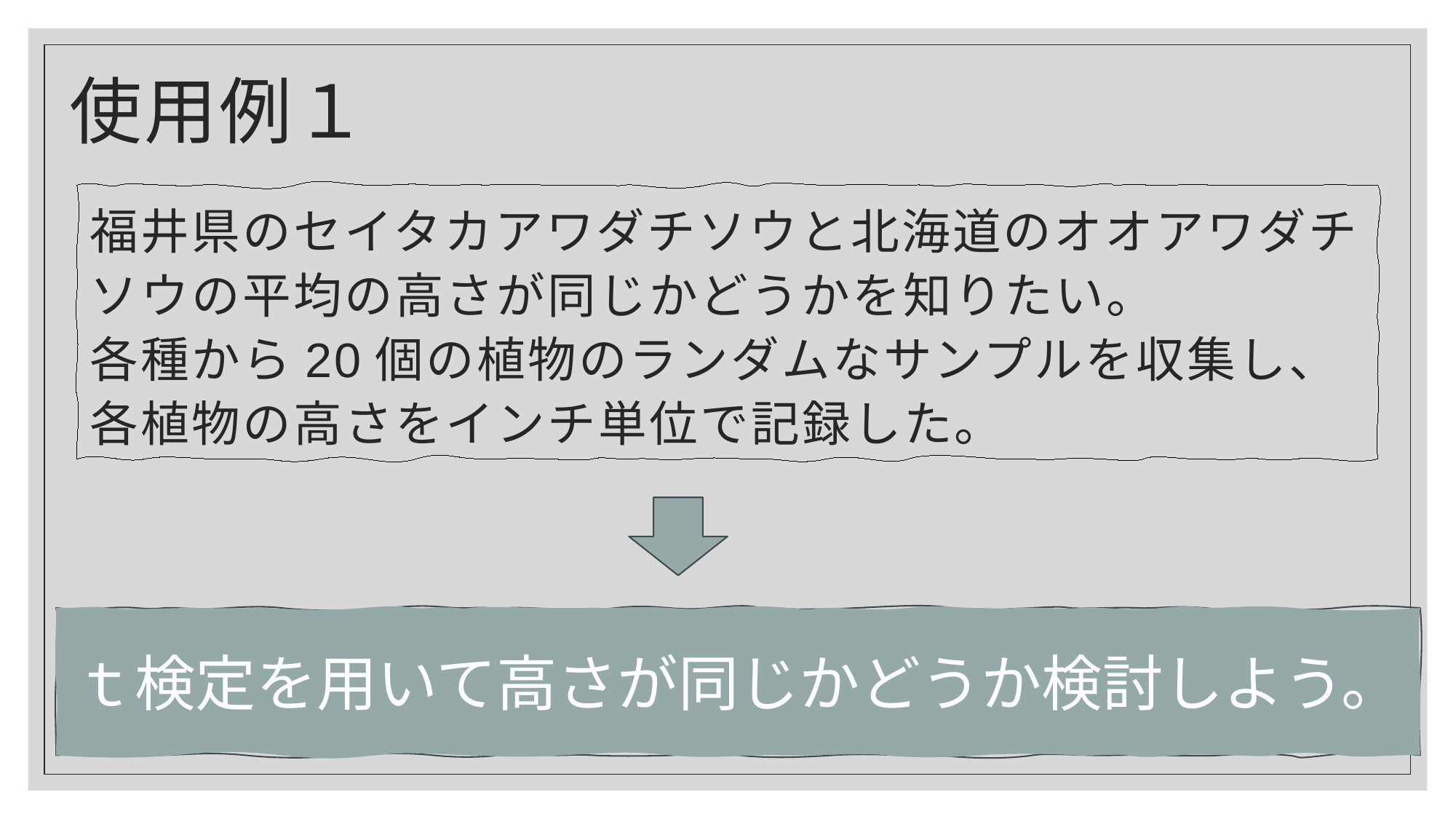

# 使用例１
福井県のセイタカアワダチソウと北海道のオオアワダチソウの平均の高さが同じかどうかを知りたい。
各種から20個の植物のランダムなサンプルを収集し、各植物の高さをインチ単位で記録した。

ｔ検定を用いて高さが同じかどうか検討しよう。